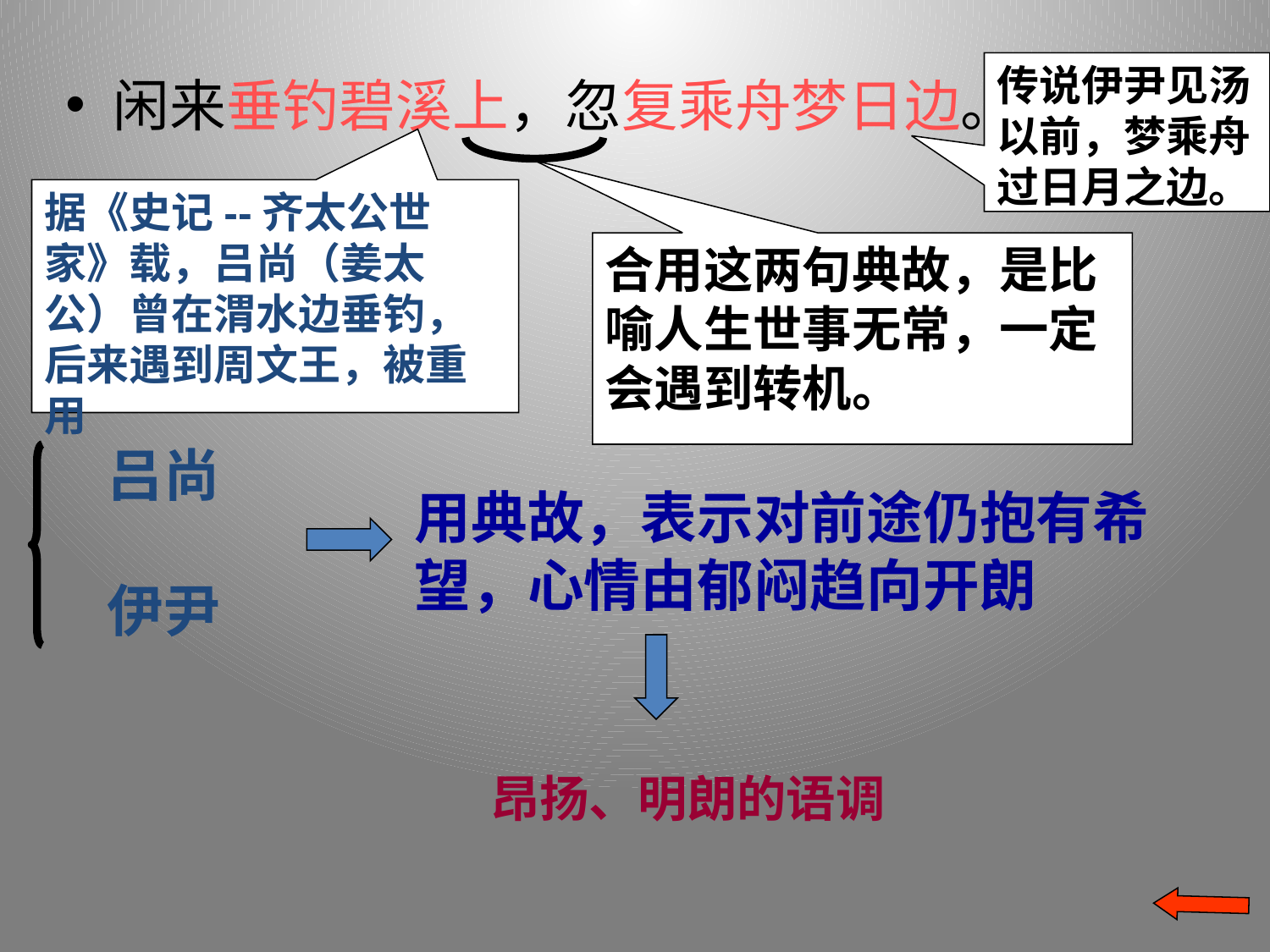

#
传说伊尹见汤以前，梦乘舟过日月之边。
闲来垂钓碧溪上，忽复乘舟梦日边。

合用这两句典故，是比喻人生世事无常，一定会遇到转机。
据《史记--齐太公世家》载，吕尚（姜太公）曾在渭水边垂钓，后来遇到周文王，被重用
   吕尚

   伊尹

用典故，表示对前途仍抱有希望，心情由郁闷趋向开朗

 昂扬、明朗的语调